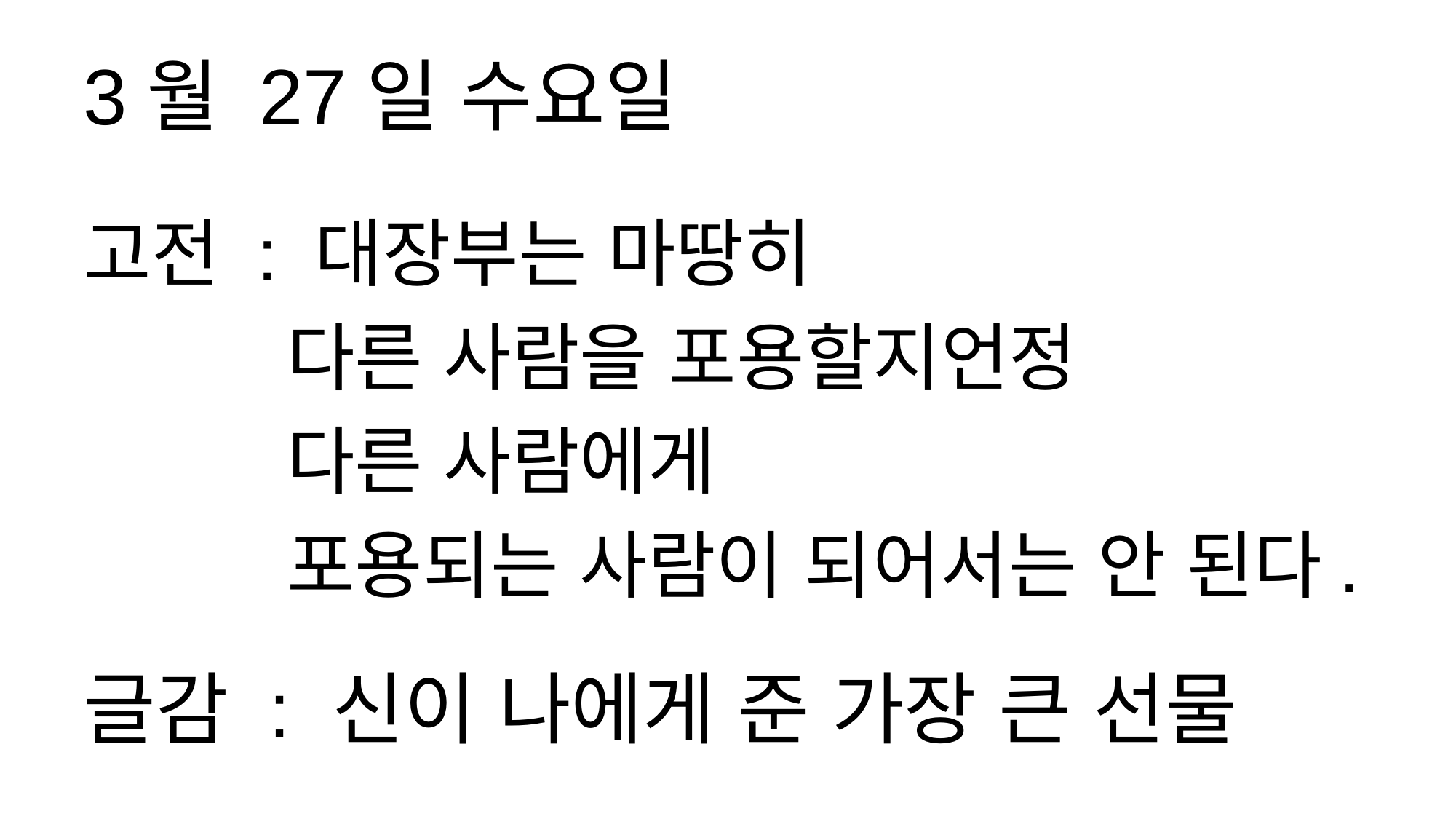

3월 27일 수요일
고전 : 대장부는 마땅히
         다른 사람을 포용할지언정
         다른 사람에게
         포용되는 사람이 되어서는 안 된다.
글감 : 신이 나에게 준 가장 큰 선물